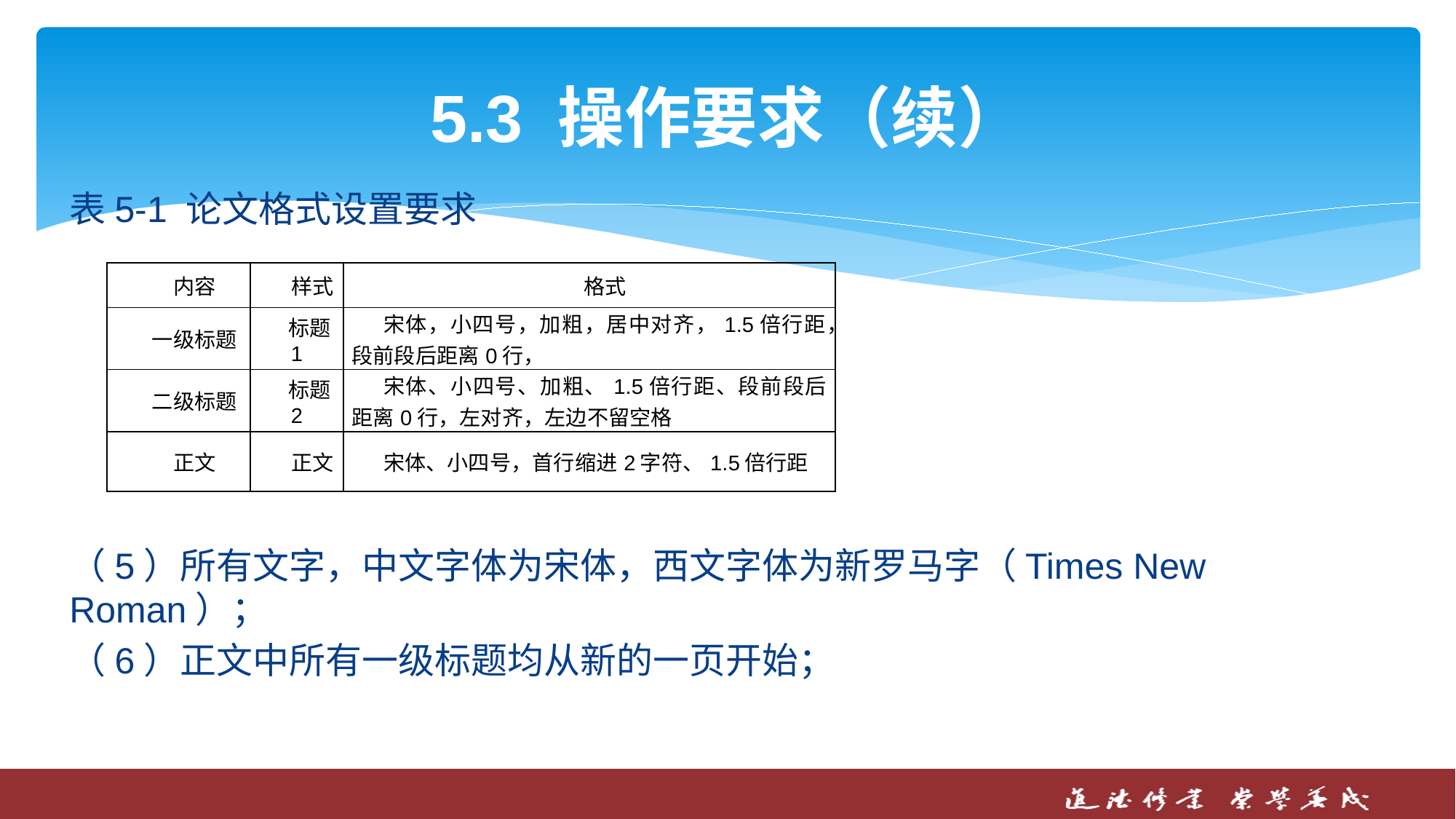

# 5.3 操作要求（续）
表5-1 论文格式设置要求

（5）所有文字，中文字体为宋体，西文字体为新罗马字（Times New Roman）；
（6）正文中所有一级标题均从新的一页开始；

| 内容 | 样式 | 格式 |
| --- | --- | --- |
| 一级标题 | 标题1 | 宋体，小四号，加粗，居中对齐，1.5倍行距，段前段后距离0行， |
| 二级标题 | 标题2 | 宋体、小四号、加粗、1.5倍行距、段前段后距离0行，左对齐，左边不留空格 |
| 正文 | 正文 | 宋体、小四号，首行缩进2字符、1.5倍行距 |